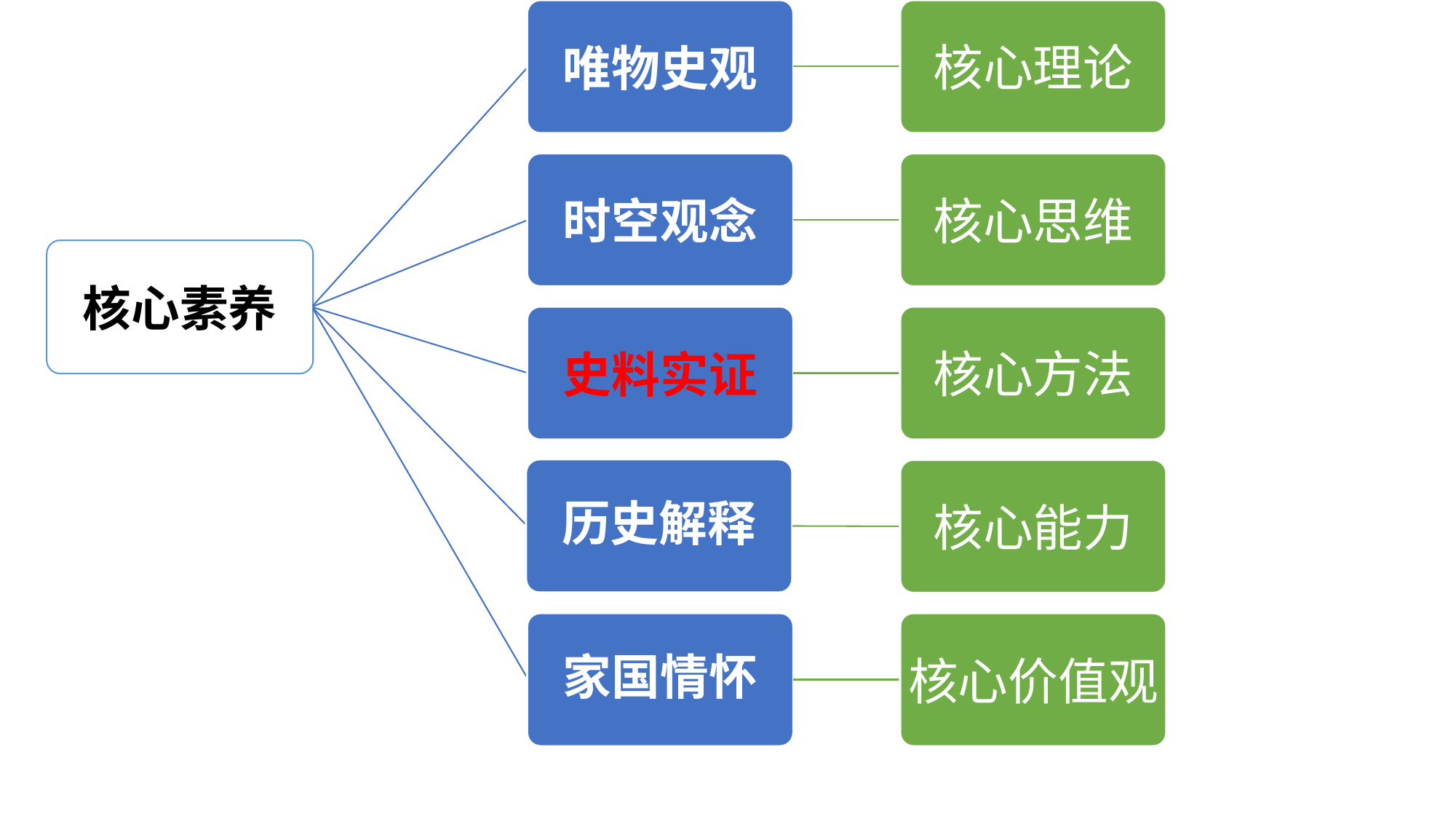

核心素养

唯物史观

核心理论

时空观念

核心思维

史料实证

核心方法

历史解释

核心能力

家国情怀

核心价值观